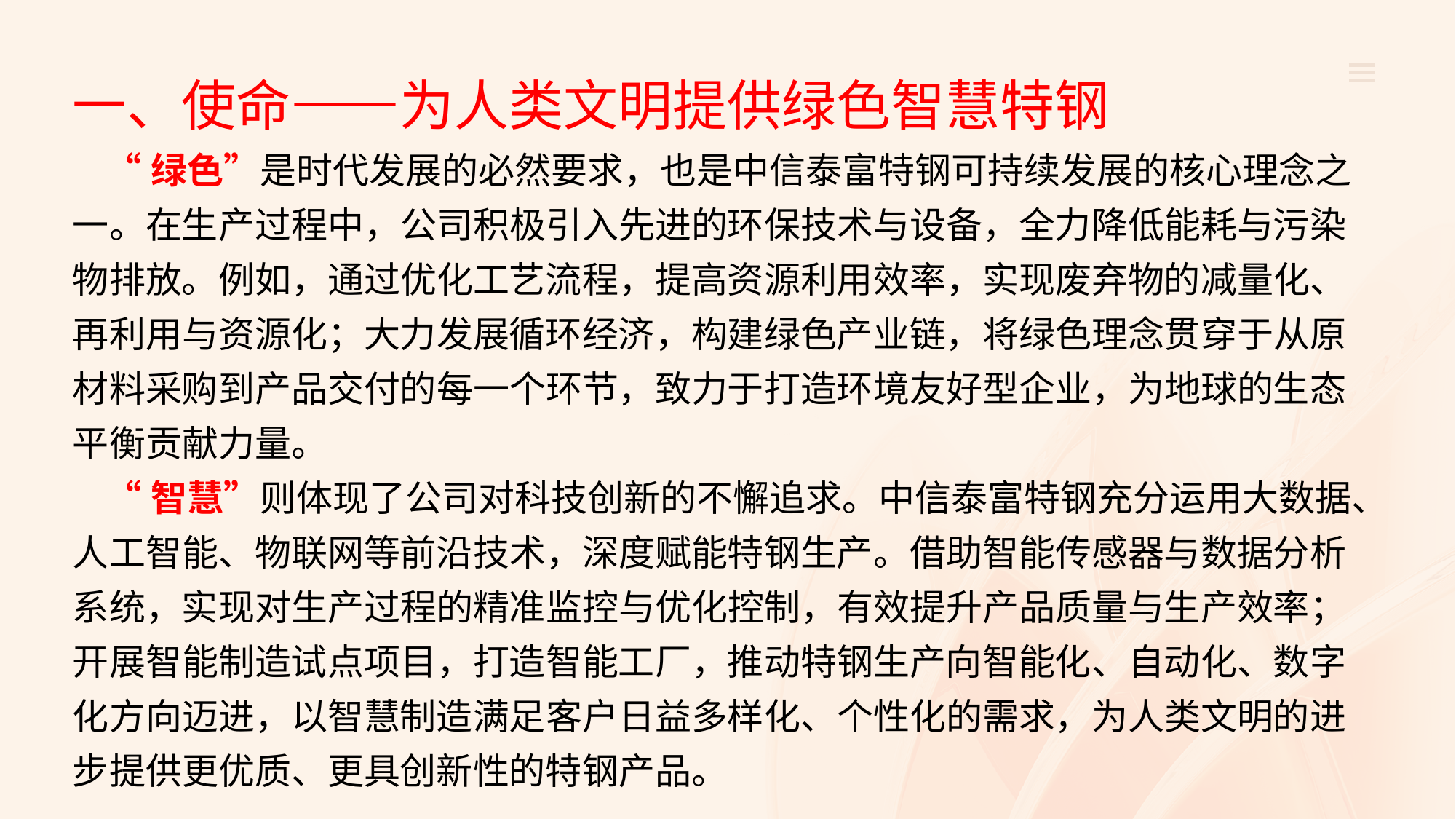

一、使命——为人类文明提供绿色智慧特钢
    “绿色”是时代发展的必然要求，也是中信泰富特钢可持续发展的核心理念之一。在生产过程中，公司积极引入先进的环保技术与设备，全力降低能耗与污染物排放。例如，通过优化工艺流程，提高资源利用效率，实现废弃物的减量化、再利用与资源化；大力发展循环经济，构建绿色产业链，将绿色理念贯穿于从原材料采购到产品交付的每一个环节，致力于打造环境友好型企业，为地球的生态平衡贡献力量。
    “智慧”则体现了公司对科技创新的不懈追求。中信泰富特钢充分运用大数据、人工智能、物联网等前沿技术，深度赋能特钢生产。借助智能传感器与数据分析系统，实现对生产过程的精准监控与优化控制，有效提升产品质量与生产效率；开展智能制造试点项目，打造智能工厂，推动特钢生产向智能化、自动化、数字化方向迈进，以智慧制造满足客户日益多样化、个性化的需求，为人类文明的进步提供更优质、更具创新性的特钢产品。​